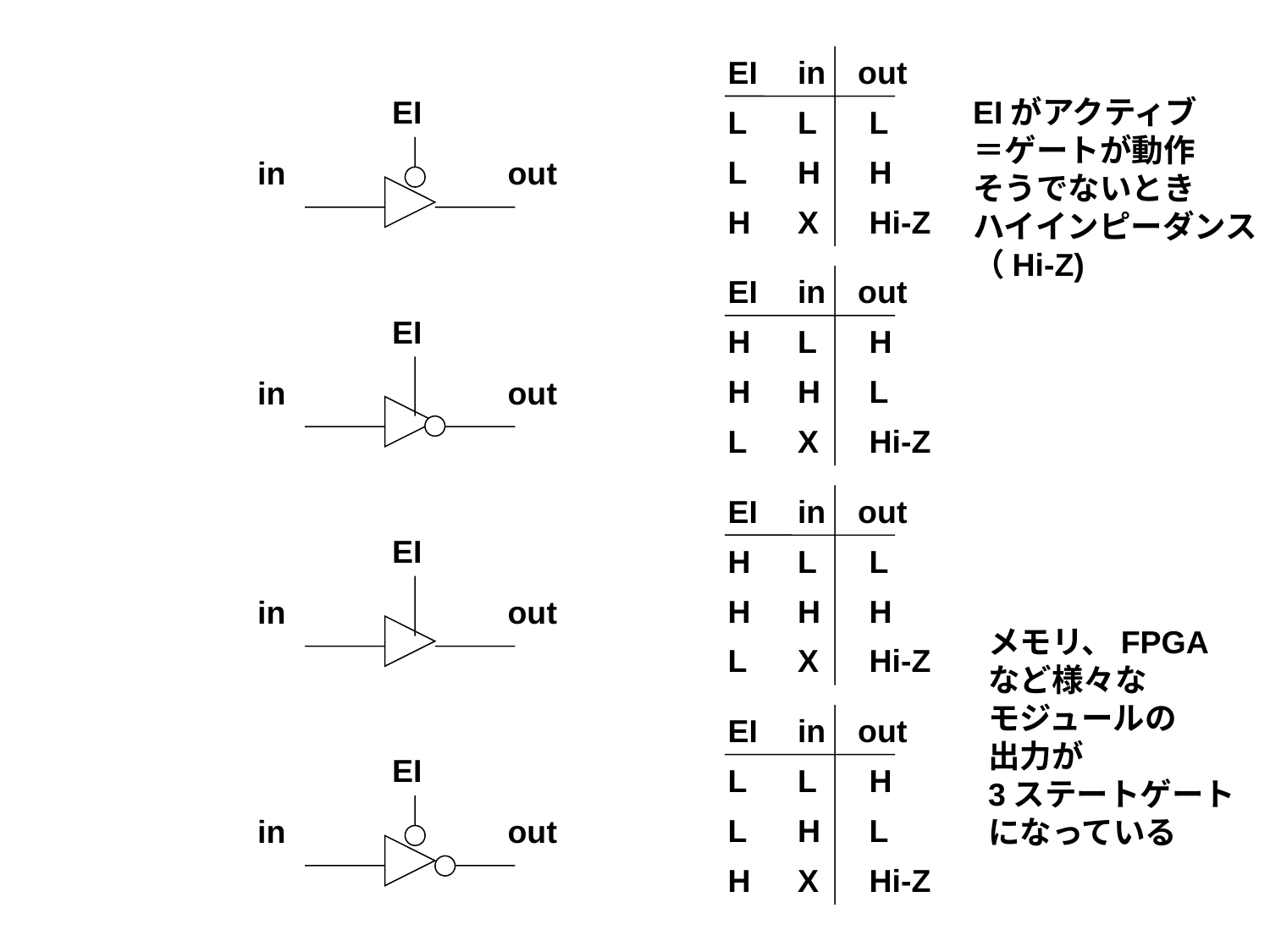

EI
in

out
EI
EIがアクティブ
＝ゲートが動作
そうでないとき
ハイインピーダンス
（Hi-Z)
L

L
L

L
H
H
in
out

H
X
Hi-Z

EI
in

out
EI
H

L
H

H
H
L
in
out

L
X
Hi-Z

EI
in

out
EI
H

L
L

H
H
H
in
out
メモリ、FPGA
など様々な
モジュールの
出力が
3ステートゲート
になっている

L
X
Hi-Z

EI
in

out
EI
L

L
H

L
H
L
in
out

H
X
Hi-Z